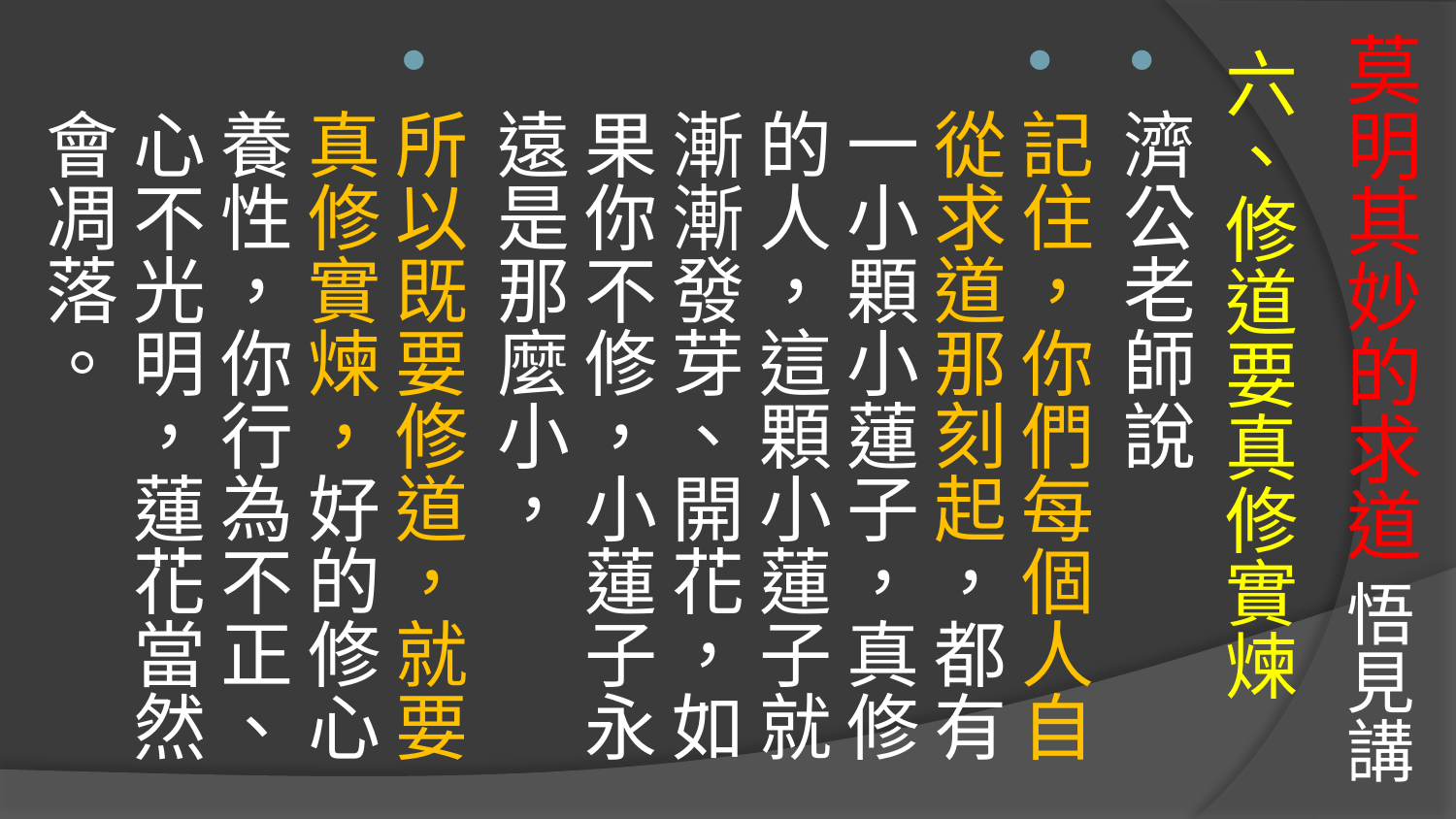

# 莫明其妙的求道 悟見講
六、修道要真修實煉
濟公老師說
記住，你們每個人自從求道那刻起，都有一小顆小蓮子，真修的人，這顆小蓮子就漸漸發芽、開花，如果你不修，小蓮子永遠是那麼小，
所以既要修道，就要真修實煉，好的修心養性，你行為不正、心不光明，蓮花當然會凋落。